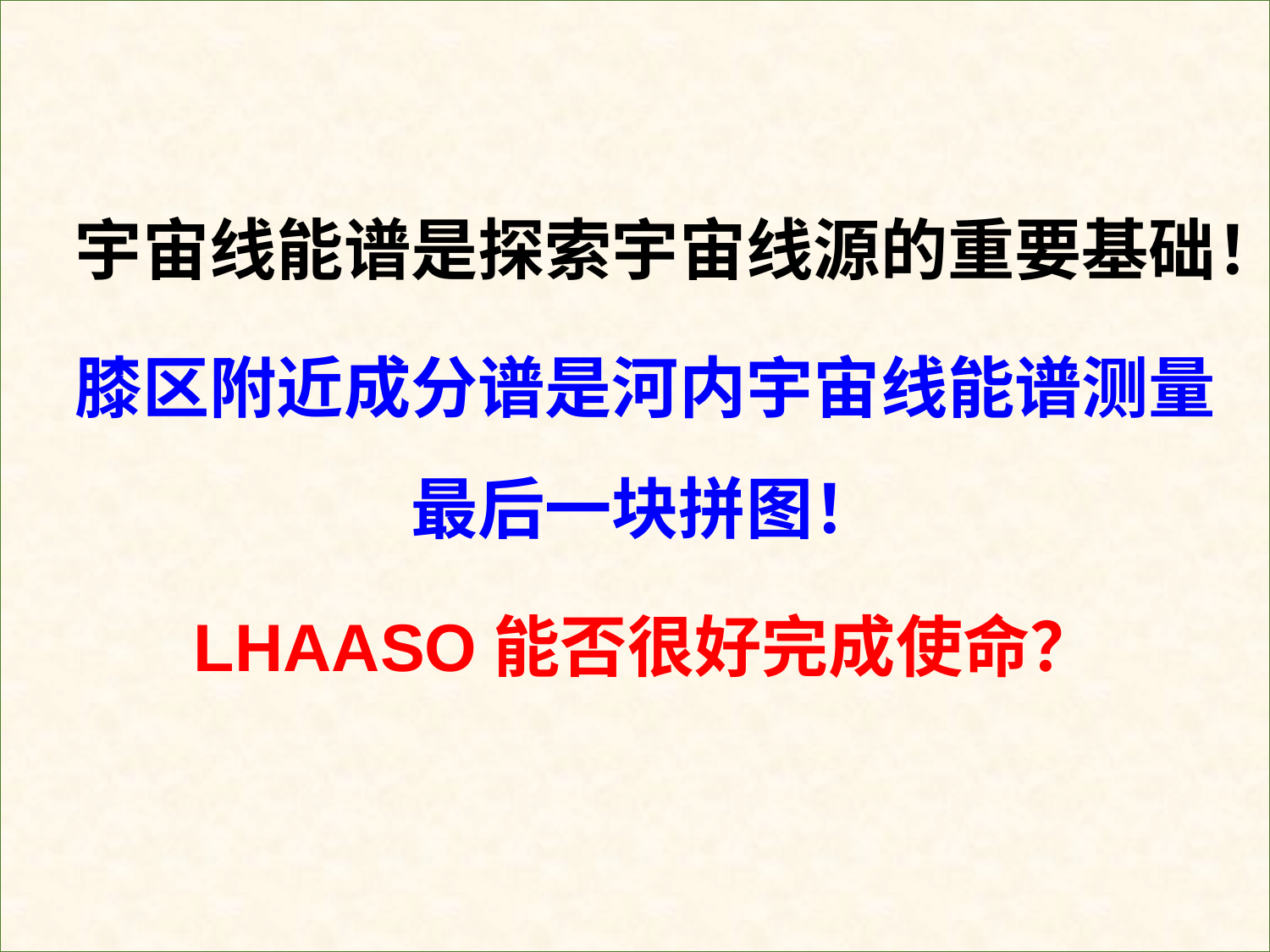

宇宙线能谱是探索宇宙线源的重要基础！
膝区附近成分谱是河内宇宙线能谱测量最后一块拼图！
LHAASO能否很好完成使命？